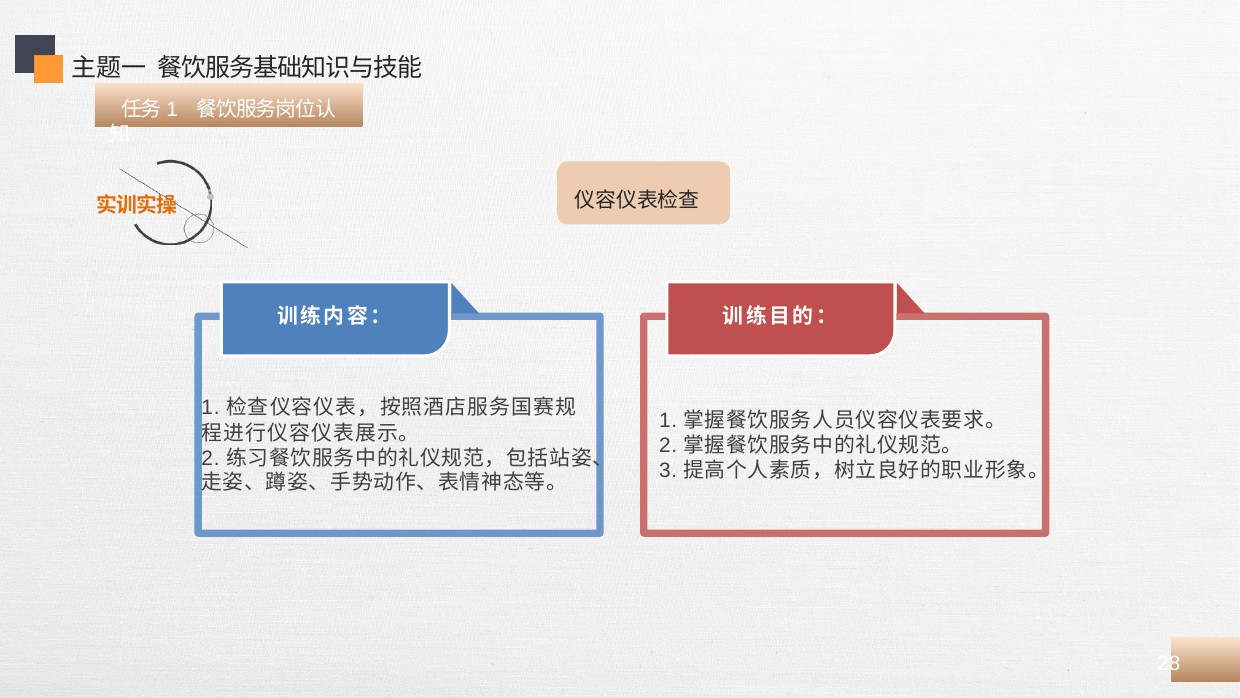

主题一  餐饮服务基础知识与技能

 任务1   餐饮服务岗位认知
  仪容仪表检查
训练内容：
训练目的：

1.掌握餐饮服务人员仪容仪表要求。
2.掌握餐饮服务中的礼仪规范。
3.提高个人素质，树立良好的职业形象。
1.检查仪容仪表，按照酒店服务国赛规程进行仪容仪表展示。
2.练习餐饮服务中的礼仪规范，包括站姿、走姿、蹲姿、手势动作、表情神态等。